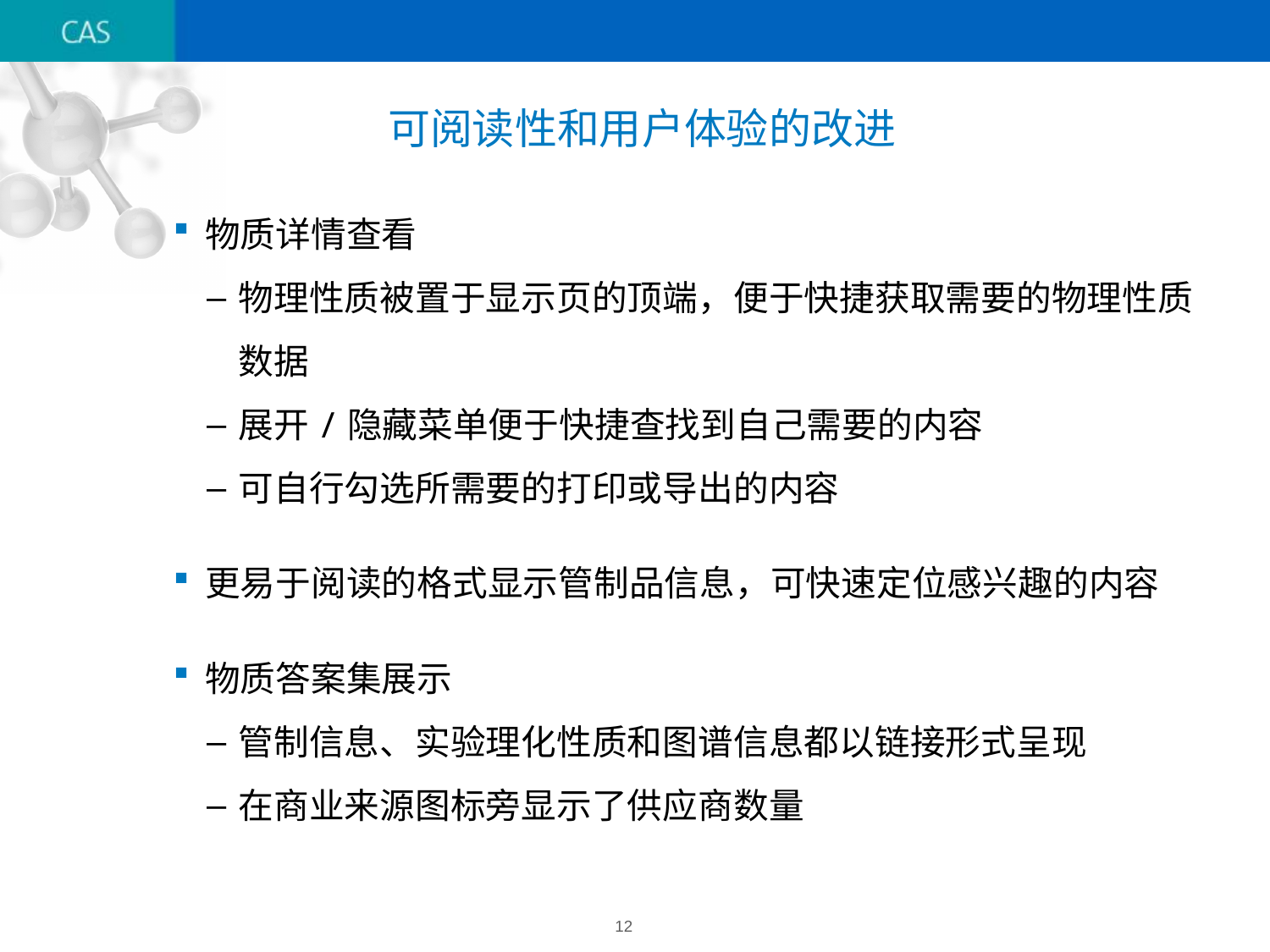

# 可阅读性和用户体验的改进
物质详情查看
物理性质被置于显示页的顶端，便于快捷获取需要的物理性质数据
展开/隐藏菜单便于快捷查找到自己需要的内容
可自行勾选所需要的打印或导出的内容
更易于阅读的格式显示管制品信息，可快速定位感兴趣的内容
物质答案集展示
管制信息、实验理化性质和图谱信息都以链接形式呈现
在商业来源图标旁显示了供应商数量

12